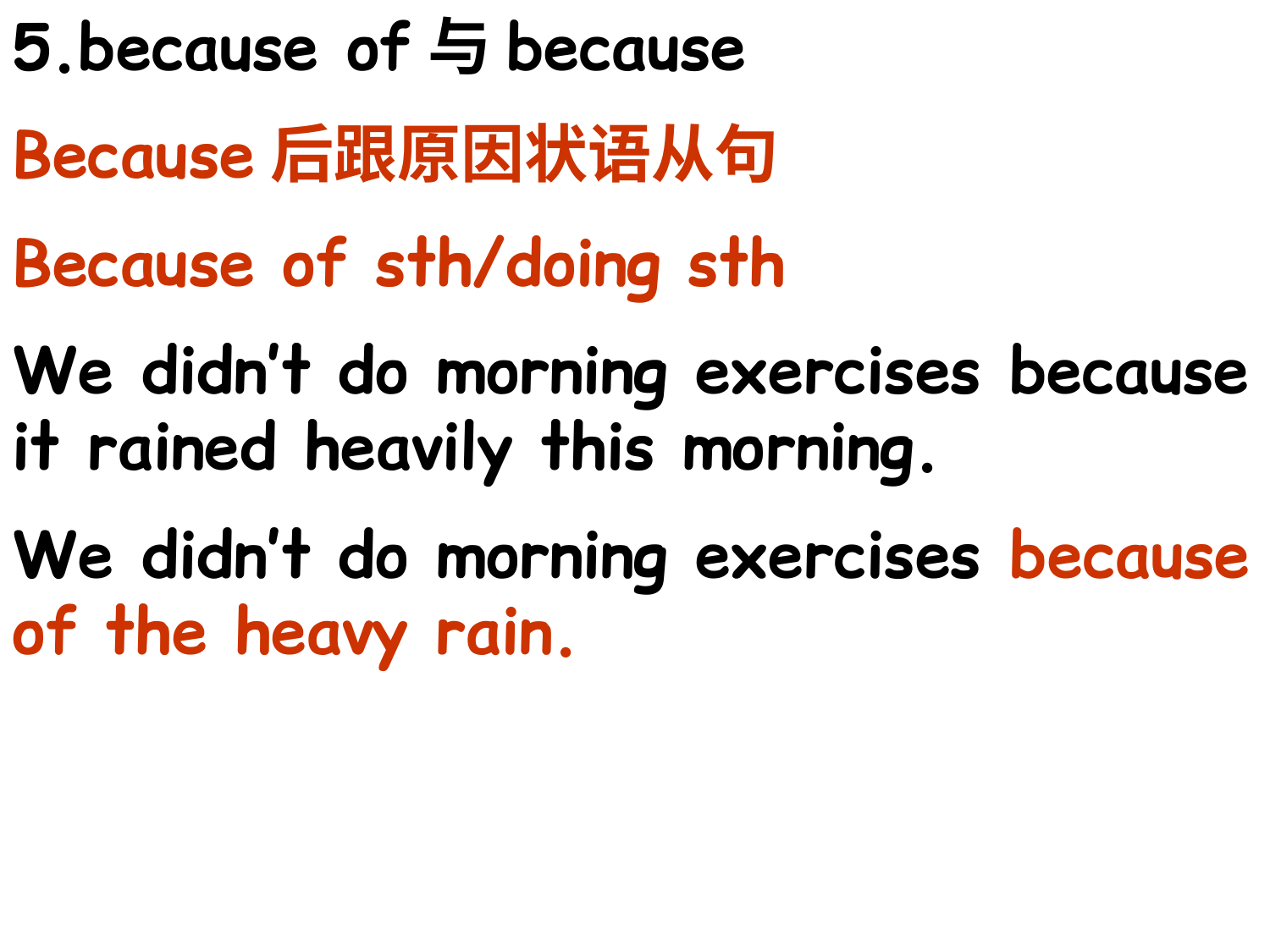

5.because of与because
Because后跟原因状语从句
Because of sth/doing sth
We didn’t do morning exercises because it rained heavily this morning.
We didn’t do morning exercises because of the heavy rain.